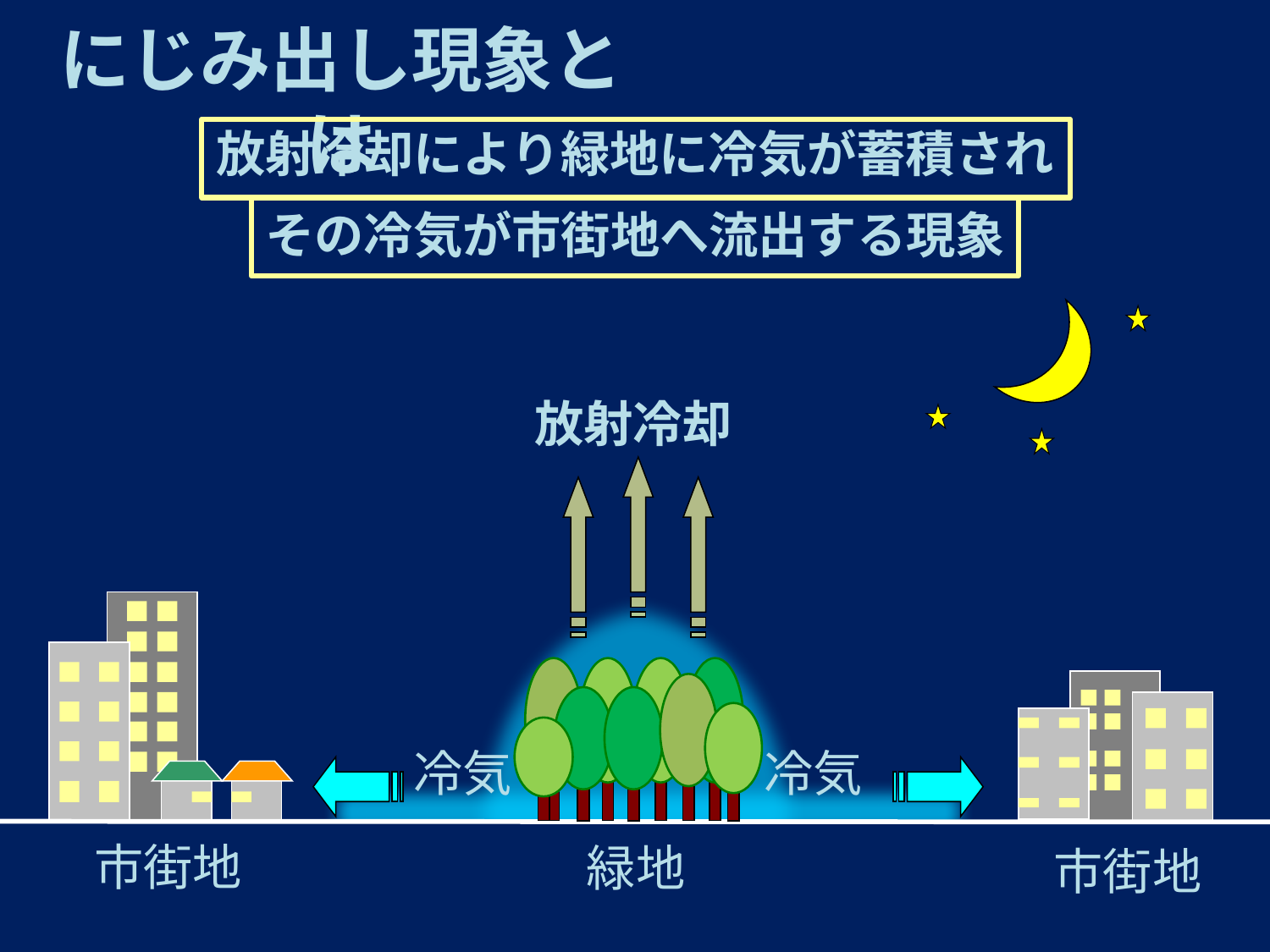

にじみ出し現象とは

放射冷却により緑地に冷気が蓄積され
その冷気が市街地へ流出する現象

放射冷却

冷気
冷気

緑地
市街地
市街地